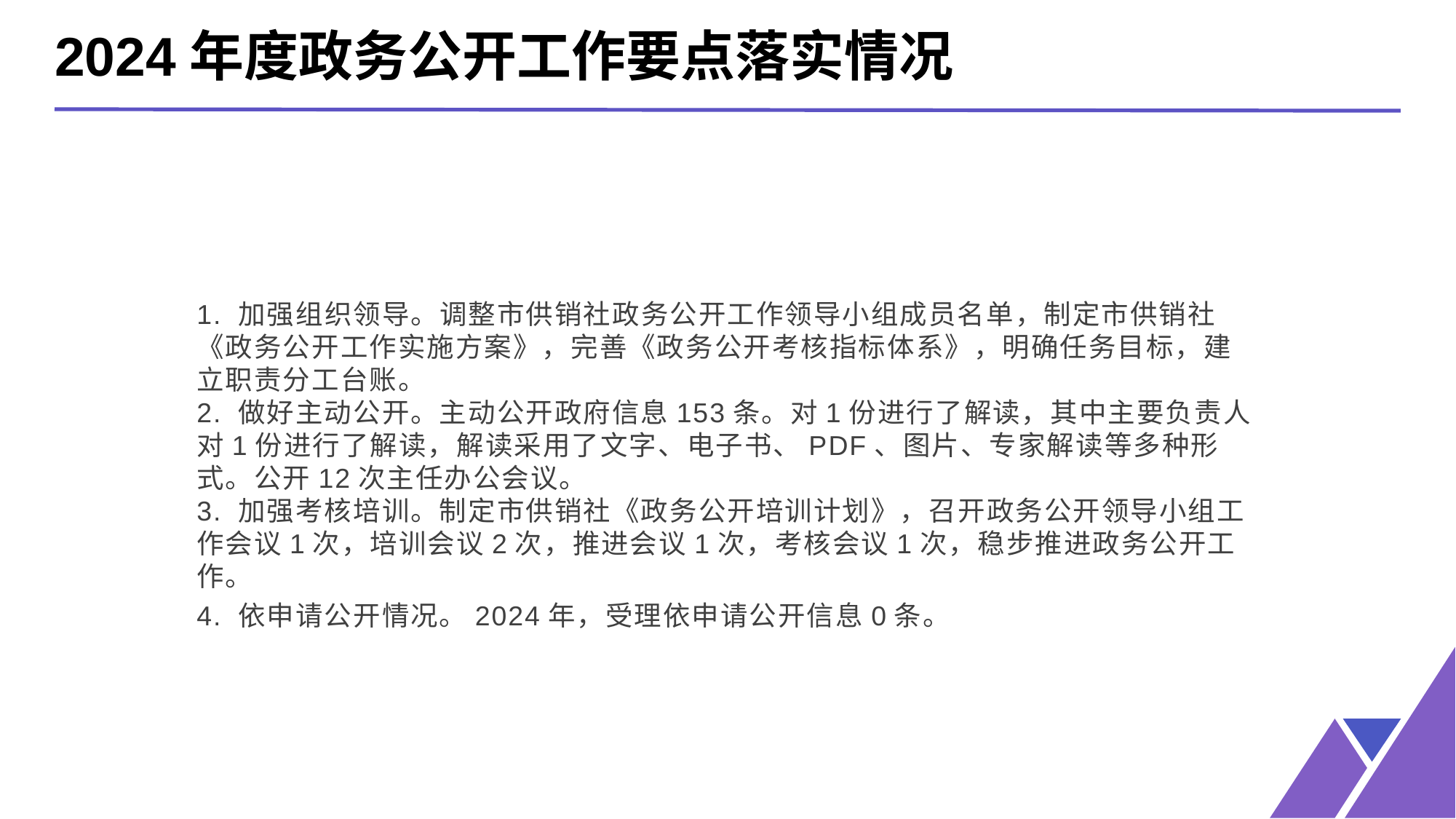

2024年度政务公开工作要点落实情况
1. 加强组织领导。调整市供销社政务公开工作领导小组成员名单，制定市供销社《政务公开工作实施方案》，完善《政务公开考核指标体系》，明确任务目标，建立职责分工台账。
2. 做好主动公开。主动公开政府信息153条。对1份进行了解读，其中主要负责人对1份进行了解读，解读采用了文字、电子书、PDF、图片、专家解读等多种形式。公开12次主任办公会议。
3. 加强考核培训。制定市供销社《政务公开培训计划》，召开政务公开领导小组工作会议1次，培训会议2次，推进会议1次，考核会议1次，稳步推进政务公开工作。
4. 依申请公开情况。2024年，受理依申请公开信息0条。